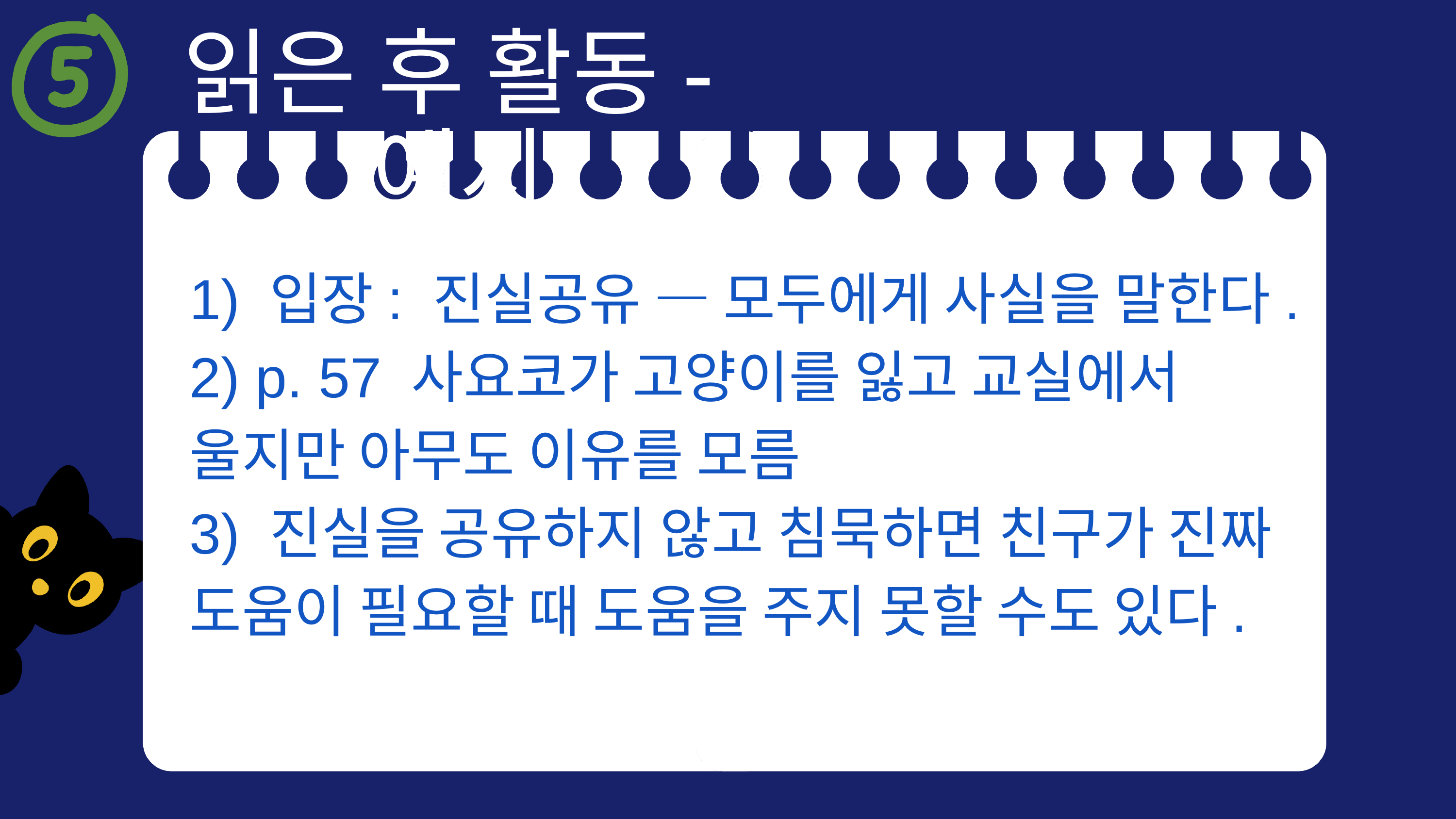

읽은 후 활동-예시

1) 입장: 진실공유 ― 모두에게 사실을 말한다.
2) p. 57 사요코가 고양이를 잃고 교실에서 울지만 아무도 이유를 모름
3) 진실을 공유하지 않고 침묵하면 친구가 진짜
도움이 필요할 때 도움을 주지 못할 수도 있다.